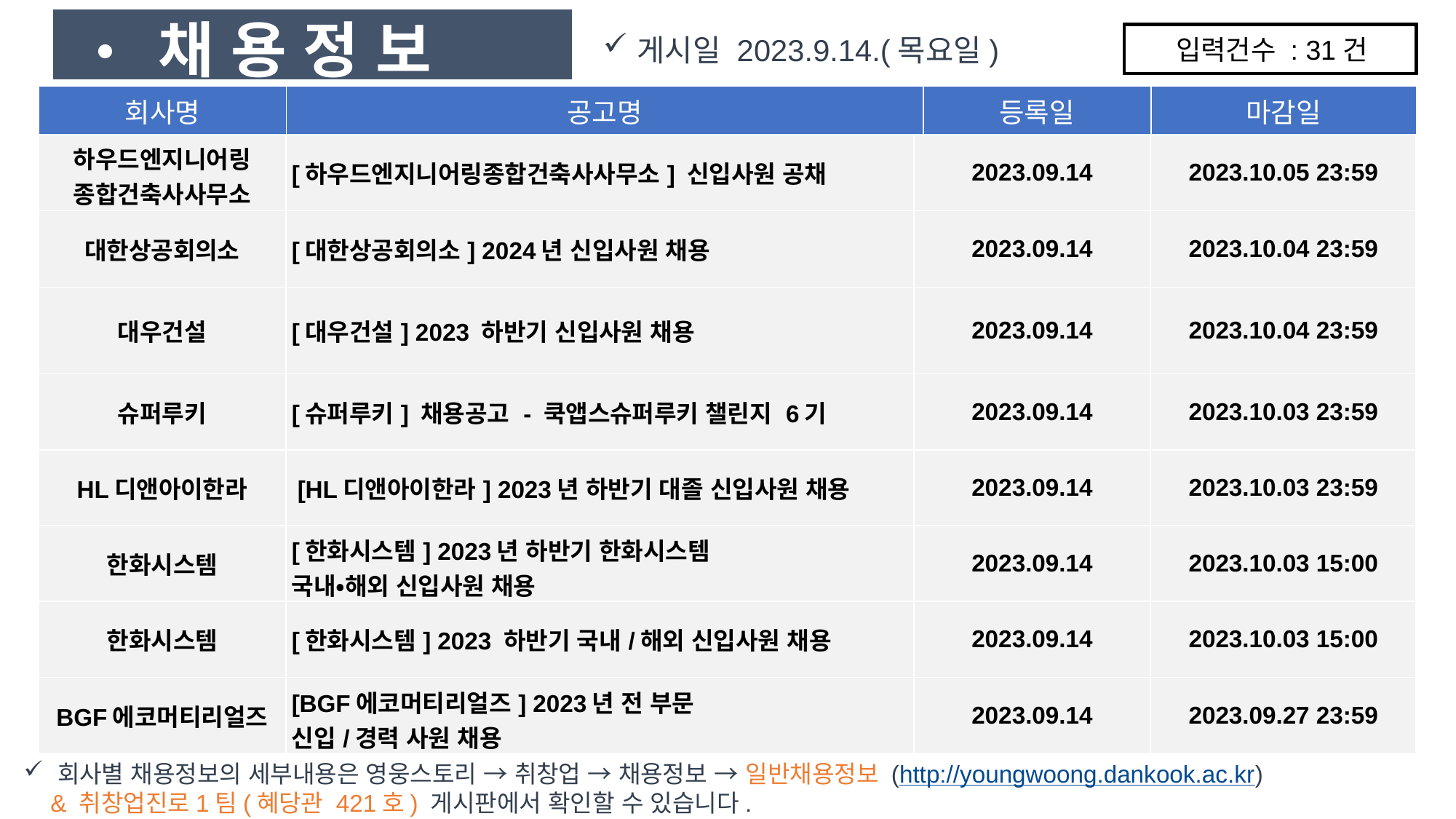

• 채 용 정 보

게시일 2023.9.14.(목요일)
입력건수 : 31건
| 회사명 | 공고명 | 등록일 | 마감일 |
| --- | --- | --- | --- |

| 하우드엔지니어링 종합건축사사무소 | [하우드엔지니어링종합건축사사무소] 신입사원 공채 | 2023.09.14 | 2023.10.05 23:59 |
| --- | --- | --- | --- |
| 대한상공회의소 | [대한상공회의소] 2024년 신입사원 채용 | 2023.09.14 | 2023.10.04 23:59 |
| 대우건설 | [대우건설] 2023 하반기 신입사원 채용 | 2023.09.14 | 2023.10.04 23:59 |
| 슈퍼루키 | [슈퍼루키] 채용공고 - 쿡앱스슈퍼루키 챌린지 6기 | 2023.09.14 | 2023.10.03 23:59 |
| HL디앤아이한라 | [HL디앤아이한라] 2023년 하반기 대졸 신입사원 채용 | 2023.09.14 | 2023.10.03 23:59 |
| 한화시스템 | [한화시스템] 2023년 하반기 한화시스템 국내•해외 신입사원 채용 | 2023.09.14 | 2023.10.03 15:00 |
| 한화시스템 | [한화시스템] 2023 하반기 국내/해외 신입사원 채용 | 2023.09.14 | 2023.10.03 15:00 |
| BGF에코머티리얼즈 | [BGF에코머티리얼즈] 2023년 전 부문 신입/경력 사원 채용 | 2023.09.14 | 2023.09.27 23:59 |

회사별 채용정보의 세부내용은 영웅스토리 → 취창업 → 채용정보 → 일반채용정보 (http://youngwoong.dankook.ac.kr)
    & 취창업진로1팀(혜당관 421호) 게시판에서 확인할 수 있습니다.